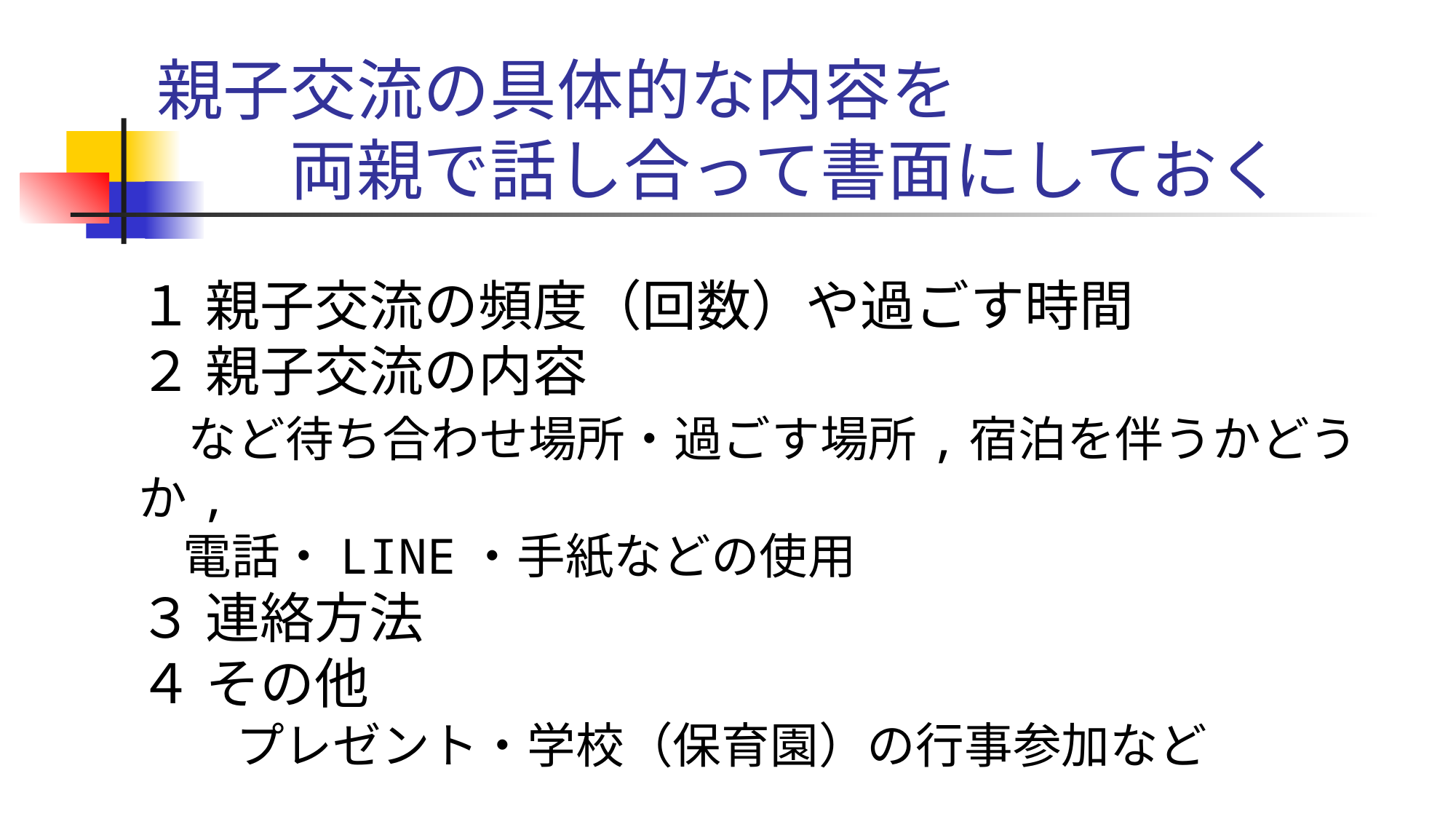

# 親子交流の具体的な内容を 　　両親で話し合って書面にしておく
１ 親子交流の頻度（回数）や過ごす時間
２ 親子交流の内容
   など待ち合わせ場所・過ごす場所,宿泊を伴うかどうか,
   電話・LINE・手紙などの使用
３ 連絡方法
４ その他
　　プレゼント・学校（保育園）の行事参加など